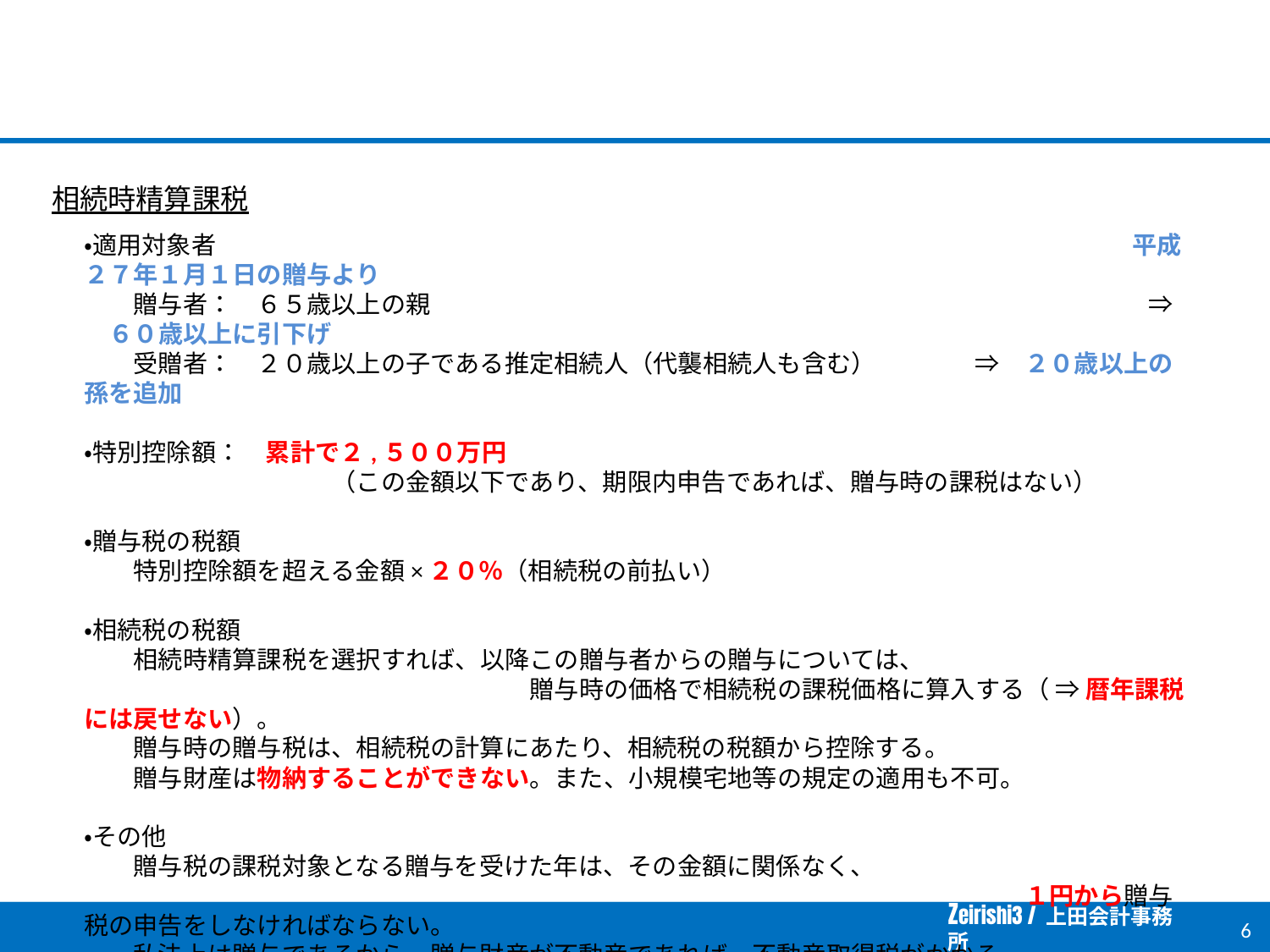

相続時精算課税
・適用対象者　　　　　　　　　　　　　　　　　　　　　　　　　　　　　　　　　　　　　平成２７年１月１日の贈与より
　　贈与者：　６５歳以上の親　　　　　　　　　　　　　　　　　　　　　　　　　　　　　⇒　６０歳以上に引下げ
　　受贈者：　２０歳以上の子である推定相続人（代襲相続人も含む）　　　　⇒　２０歳以上の孫を追加

・特別控除額：　累計で２,５００万円
　　　　　　　　　　（この金額以下であり、期限内申告であれば、贈与時の課税はない）

・贈与税の税額
　　特別控除額を超える金額×２０％（相続税の前払い）

・相続税の税額
　　相続時精算課税を選択すれば、以降この贈与者からの贈与については、
　　　　　　　　　　　　　　　　　　贈与時の価格で相続税の課税価格に算入する（ ⇒ 暦年課税には戻せない）。
　　贈与時の贈与税は、相続税の計算にあたり、相続税の税額から控除する。
　　贈与財産は物納することができない。また、小規模宅地等の規定の適用も不可。

・その他
　　贈与税の課税対象となる贈与を受けた年は、その金額に関係なく、
　　　　　　　　　　　　　　　　　　　　　　　　　　　　　　　　　　　　　　１円から贈与税の申告をしなければならない。
　　私法上は贈与であるから、贈与財産が不動産であれば、不動産取得税がかかる。
　　登録免許税（登記費用）も相続に比べ高くなる。